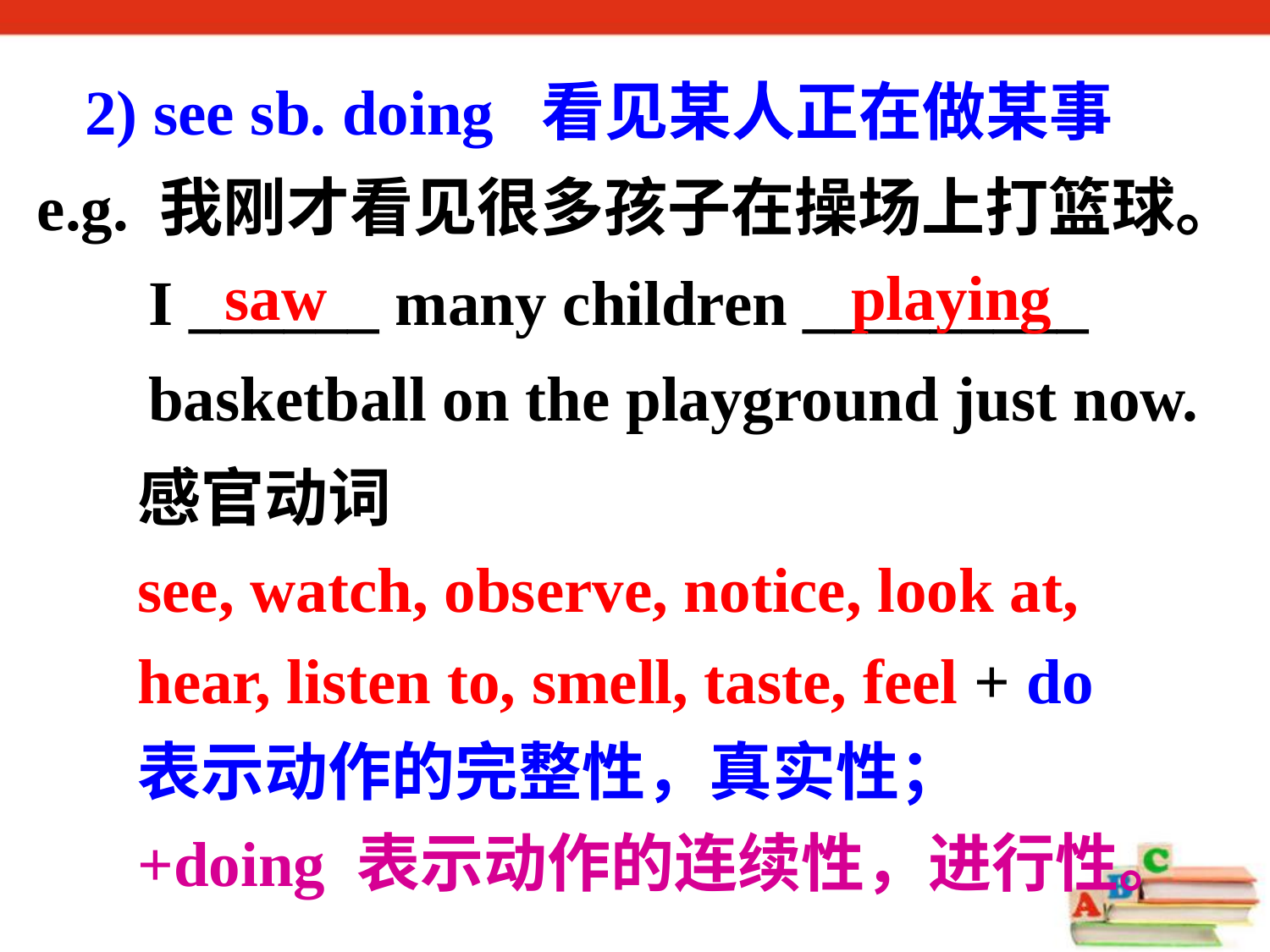

2) see sb. doing  看见某人正在做某事
e.g. 我刚才看见很多孩子在操场上打篮球。
       I ______ many children _________
       basketball on the playground just now.
saw                                 playing
感官动词
see, watch, observe, notice, look at,
hear, listen to, smell, taste, feel + do  表示动作的完整性，真实性；+doing 表示动作的连续性，进行性。